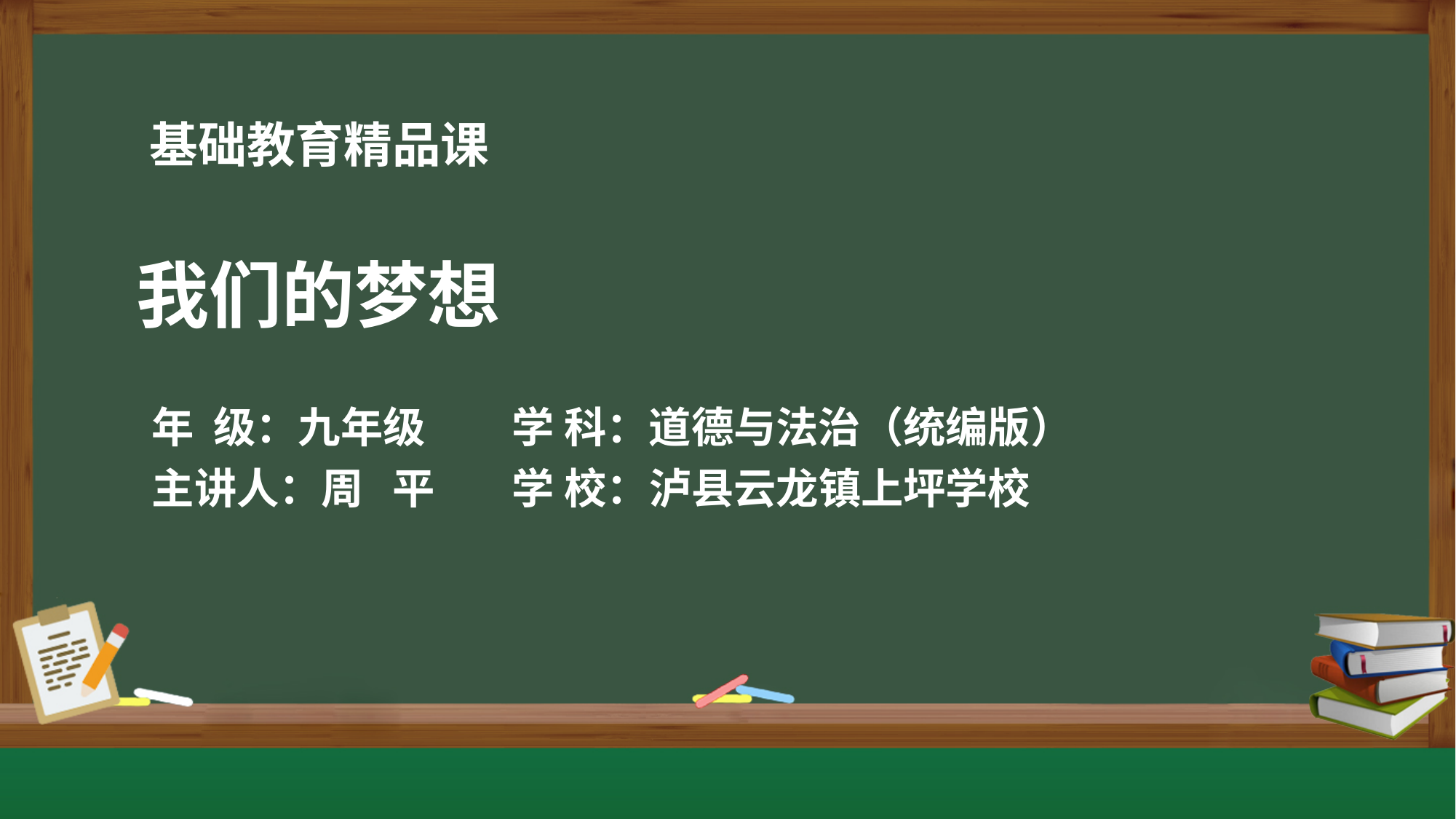

我们的梦想
年  级：九年级         学 科：道德与法治（统编版）
主讲人：周   平        学 校：泸县云龙镇上坪学校